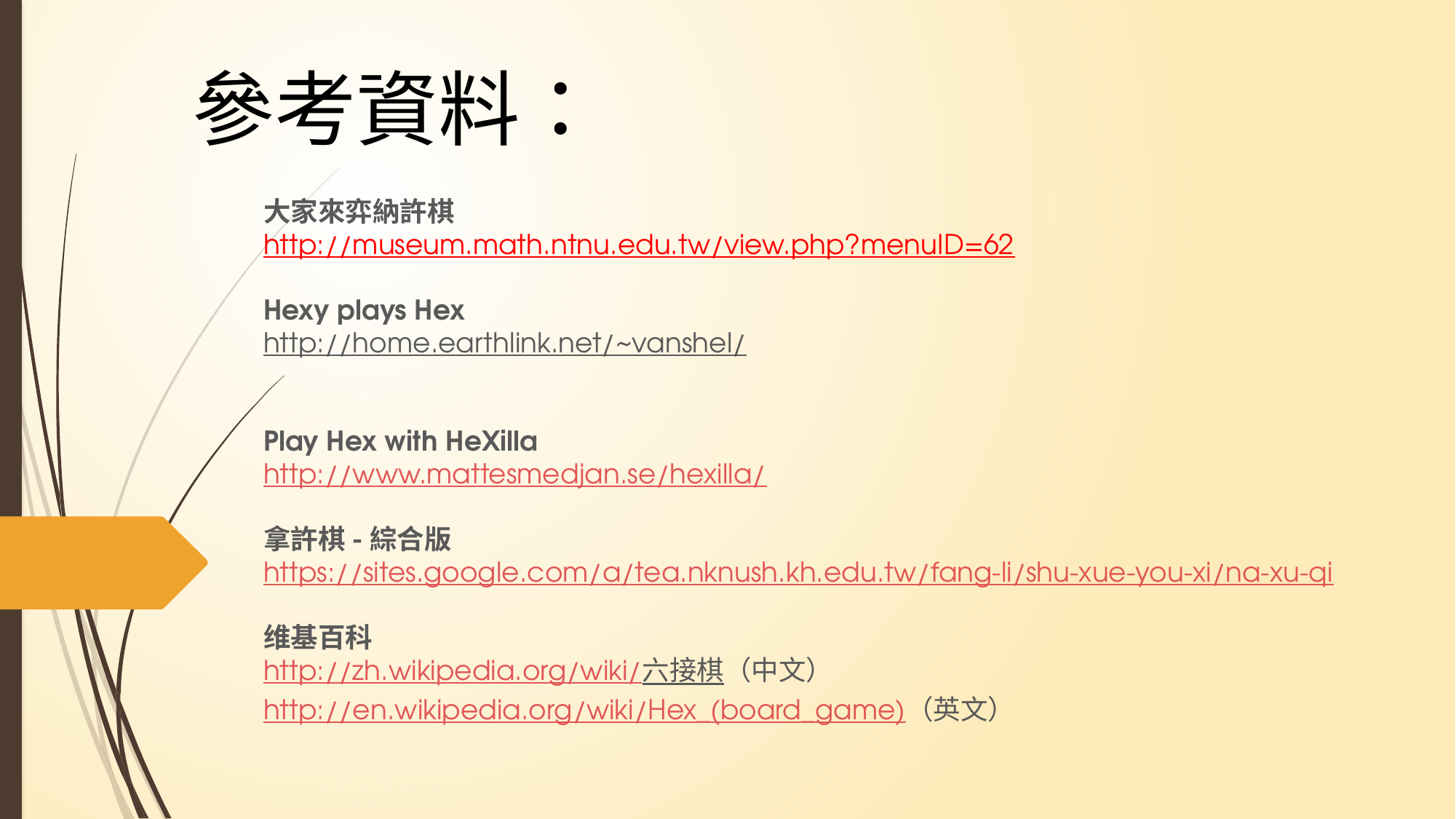

# 參考資料：
大家來弈納許棋
http://museum.math.ntnu.edu.tw/view.php?menuID=62
Hexy plays Hex
http://home.earthlink.net/~vanshel/
Play Hex with HeXilla
http://www.mattesmedjan.se/hexilla/
拿許棋-綜合版
https://sites.google.com/a/tea.nknush.kh.edu.tw/fang-li/shu-xue-you-xi/na-xu-qi
维基百科
http://zh.wikipedia.org/wiki/六接棋（中文） 
http://en.wikipedia.org/wiki/Hex_(board_game)（英文）